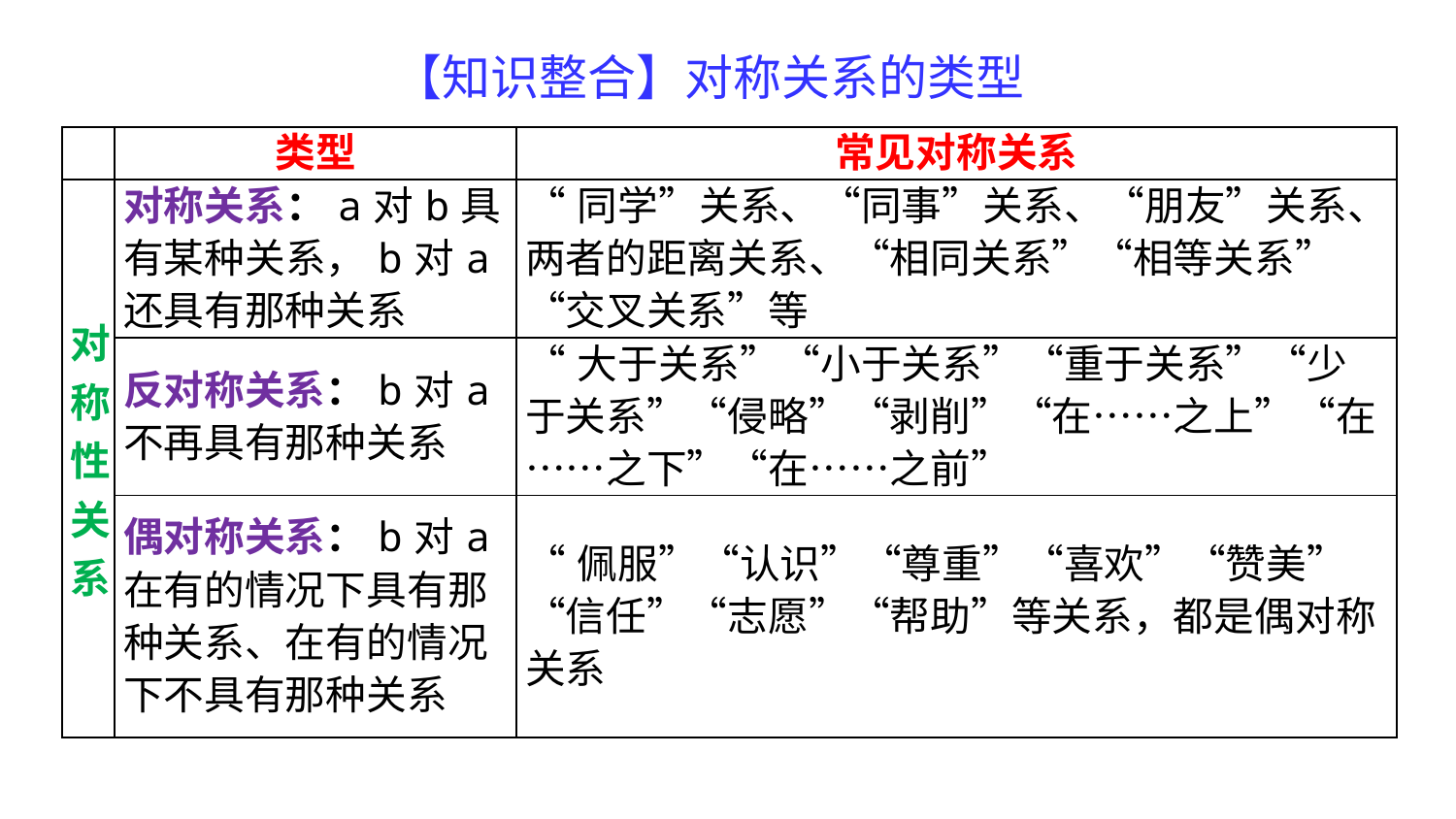

【知识整合】对称关系的类型
|  | 类型 | 常见对称关系 |
| --- | --- | --- |
| 对称性关系 | 对称关系：a对b具有某种关系，b对a还具有那种关系 | “同学”关系、“同事”关系、“朋友”关系、两者的距离关系、“相同关系”“相等关系”“交叉关系”等 |
|  | 反对称关系：b对a不再具有那种关系 | “大于关系”“小于关系”“重于关系”“少于关系”“侵略”“剥削”“在……之上”“在……之下”“在……之前” |
|  | 偶对称关系：b对a在有的情况下具有那种关系、在有的情况下不具有那种关系 | “佩服”“认识”“尊重”“喜欢”“赞美”“信任”“志愿”“帮助”等关系，都是偶对称关系 |